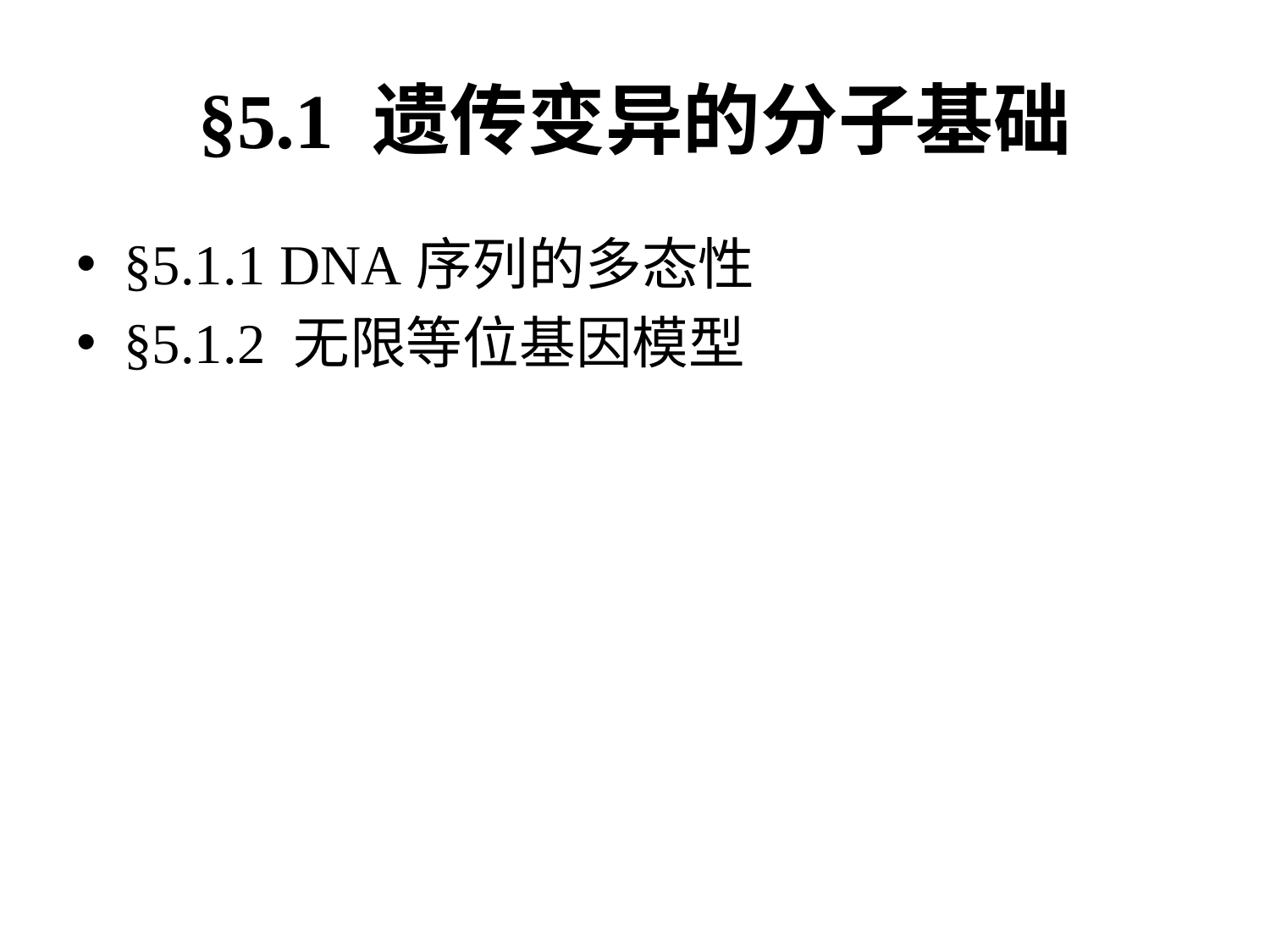

# §5.1 遗传变异的分子基础
§5.1.1 DNA序列的多态性
§5.1.2 无限等位基因模型